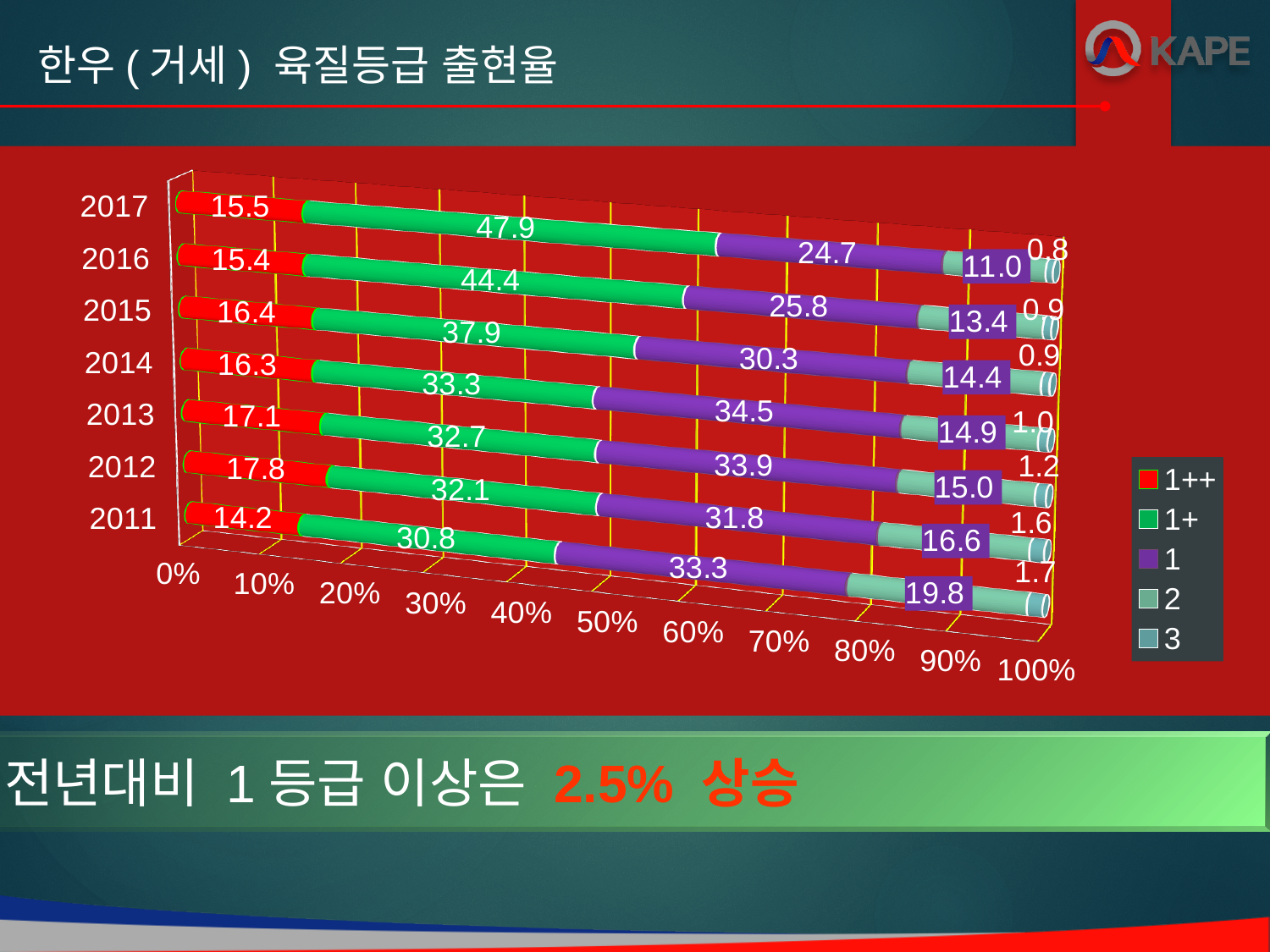

한우(거세) 육질등급 출현율

[unsupported chart]

전년대비 1등급 이상은 2.5% 상승